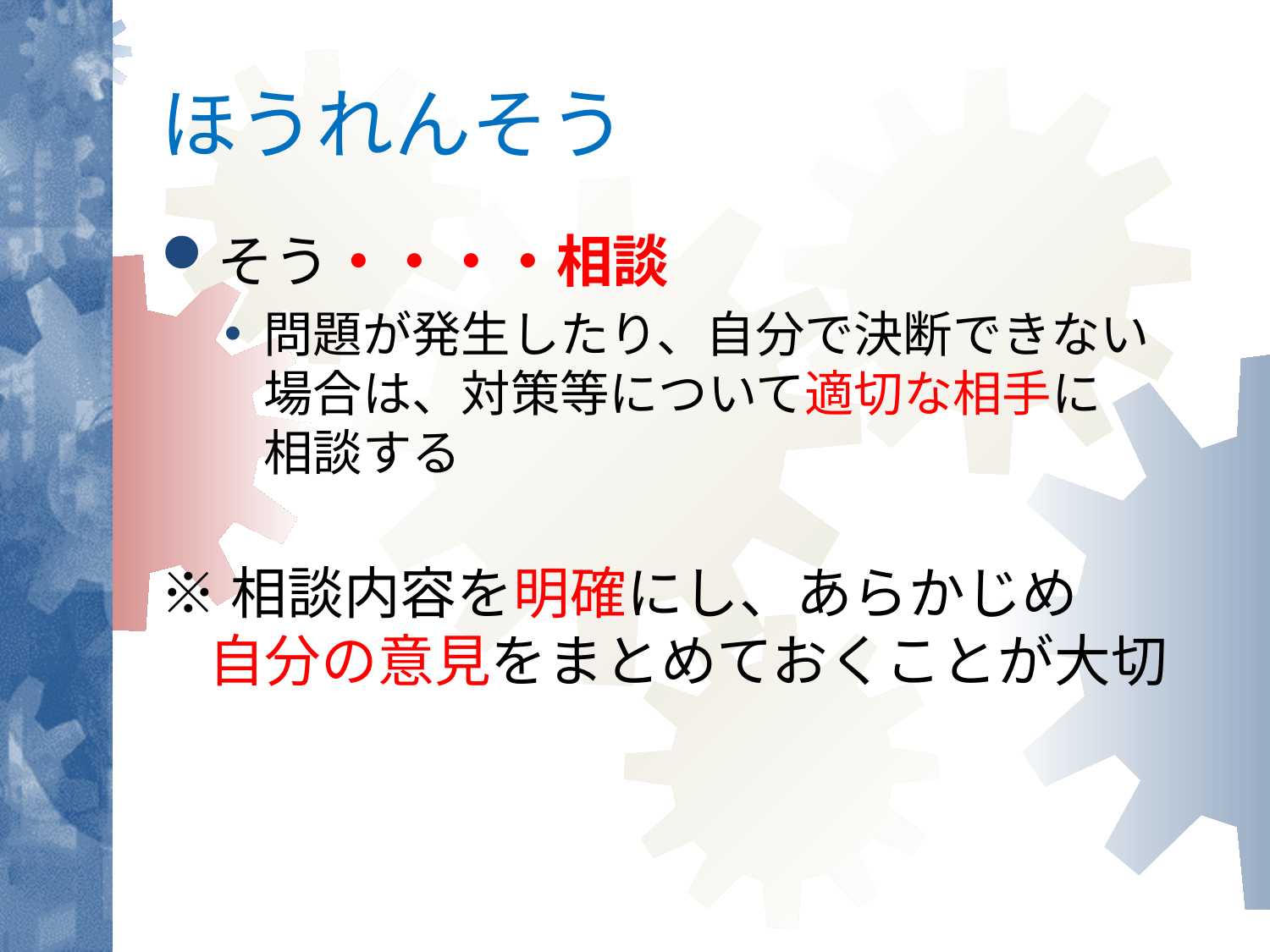

# ほうれんそう
そう・・・・相談
問題が発生したり、自分で決断できない場合は、対策等について適切な相手に　相談する

※相談内容を明確にし、あらかじめ　　自分の意見をまとめておくことが大切